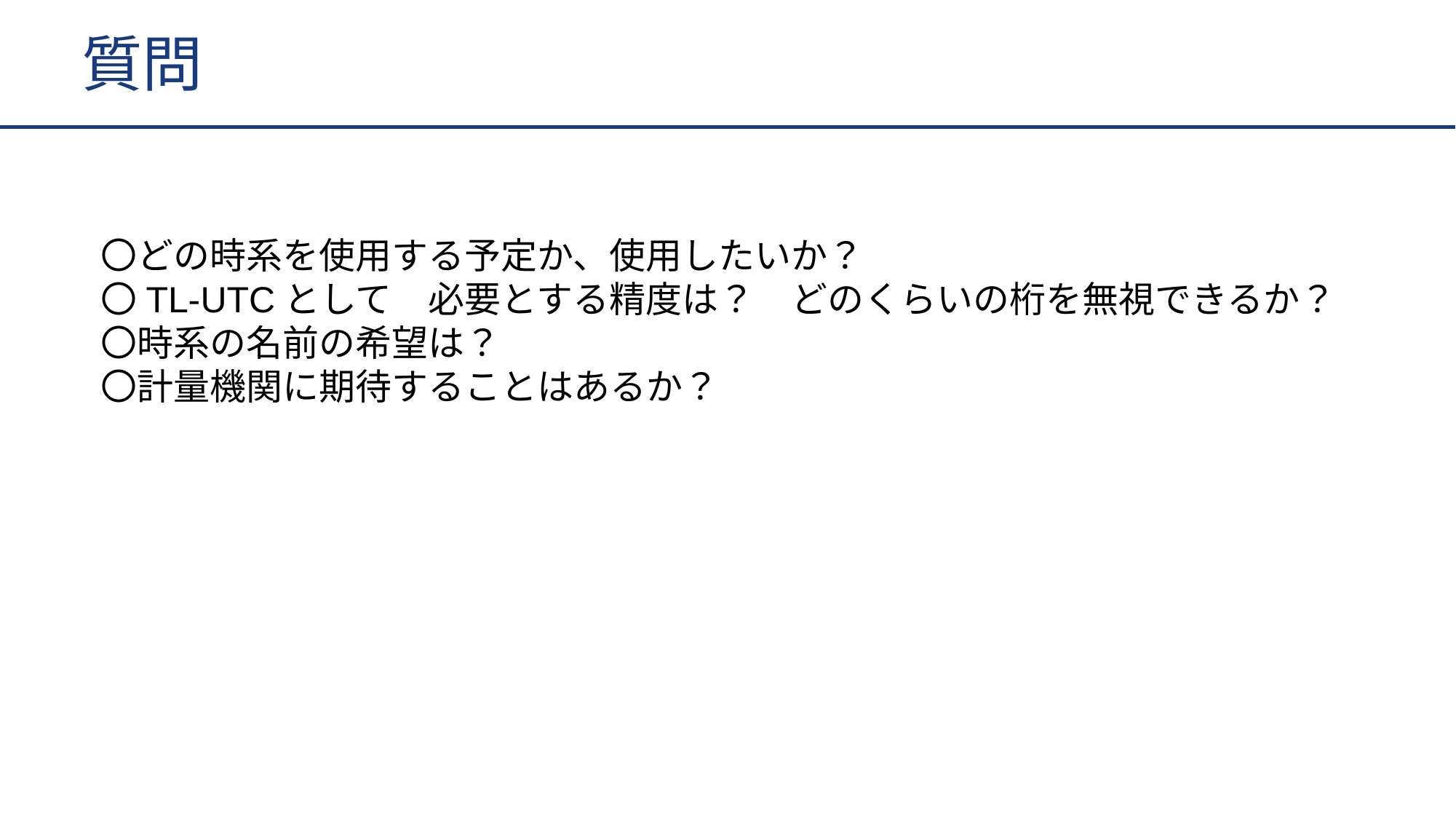

# 質問

　〇どの時系を使用する予定か、使用したいか？
　〇TL-UTCとして　必要とする精度は？　どのくらいの桁を無視できるか？
　〇時系の名前の希望は？
　〇計量機関に期待することはあるか？